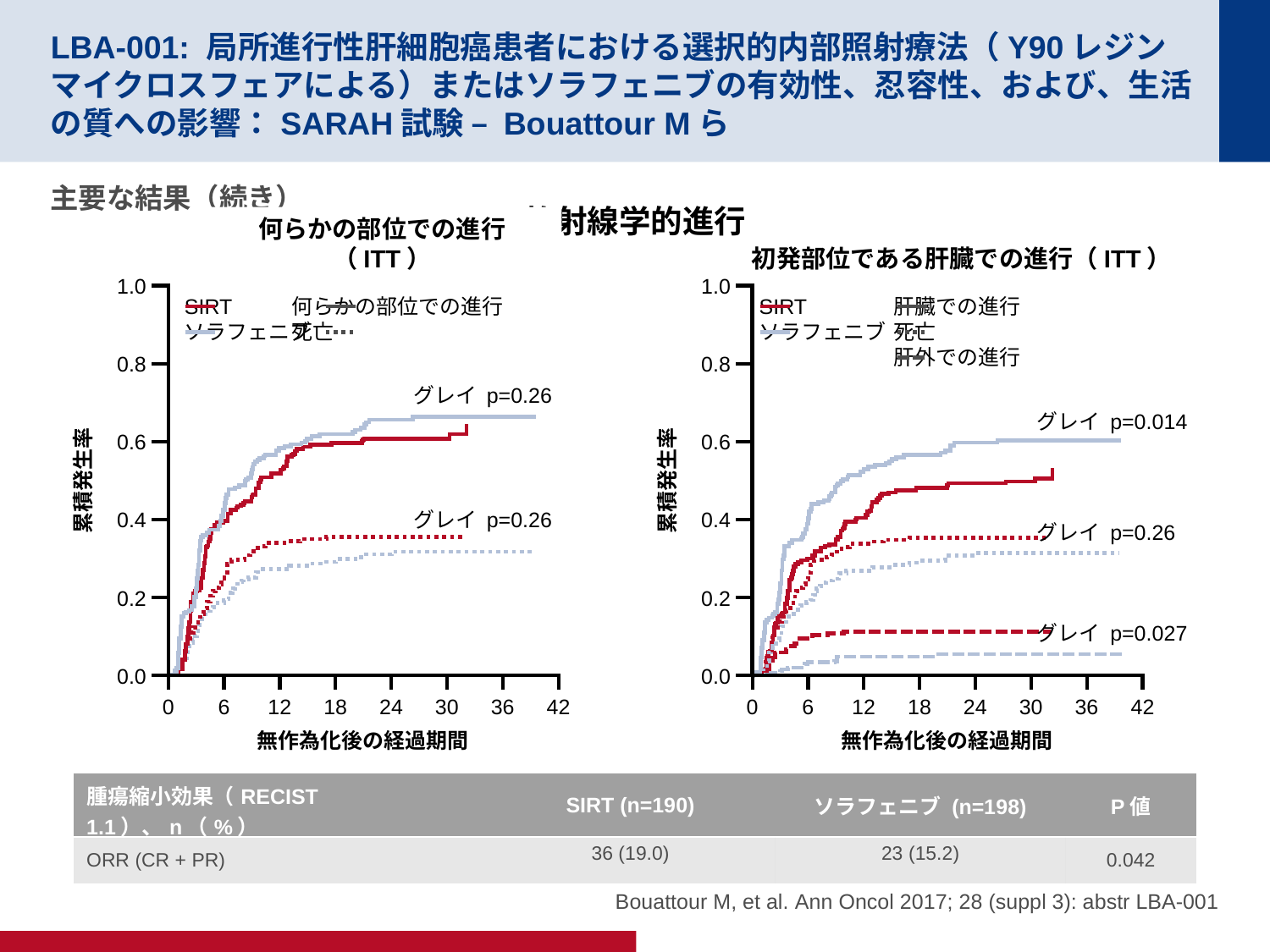

# LBA-001: 局所進行性肝細胞癌患者における選択的内部照射療法（Y90レジンマイクロスフェアによる）またはソラフェニブの有効性、忍容性、および、生活の質への影響：SARAH試験 – Bouattour Mら
放射線学的進行
主要な結果（続き）
何らかの部位での進行（ITT）
初発部位である肝臓での進行（ITT）
1.0
1.0

SIRT
ソラフェニブ
何らかの部位での進行
死亡
SIRT
ソラフェニブ
肝臓での進行
死亡
肝外での進行
0.8
0.8
グレイ p=0.26
グレイ p=0.014

0.6
0.6

累積発生率
累積発生率

0.4
0.4
グレイ p=0.26
グレイ p=0.26

0.2
0.2
グレイ p=0.027

0.0
0.0
0
6
12
18
24
30
36
42
0
6
12
18
24
30
36
42
無作為化後の経過期間
無作為化後の経過期間
| 腫瘍縮小効果（RECIST 1.1）、n（%） | SIRT (n=190) | ソラフェニブ (n=198) | P値 |
| --- | --- | --- | --- |
| ORR (CR + PR) | 36 (19.0) | 23 (15.2) | 0.042 |
Bouattour M, et al. Ann Oncol 2017; 28 (suppl 3): abstr LBA-001